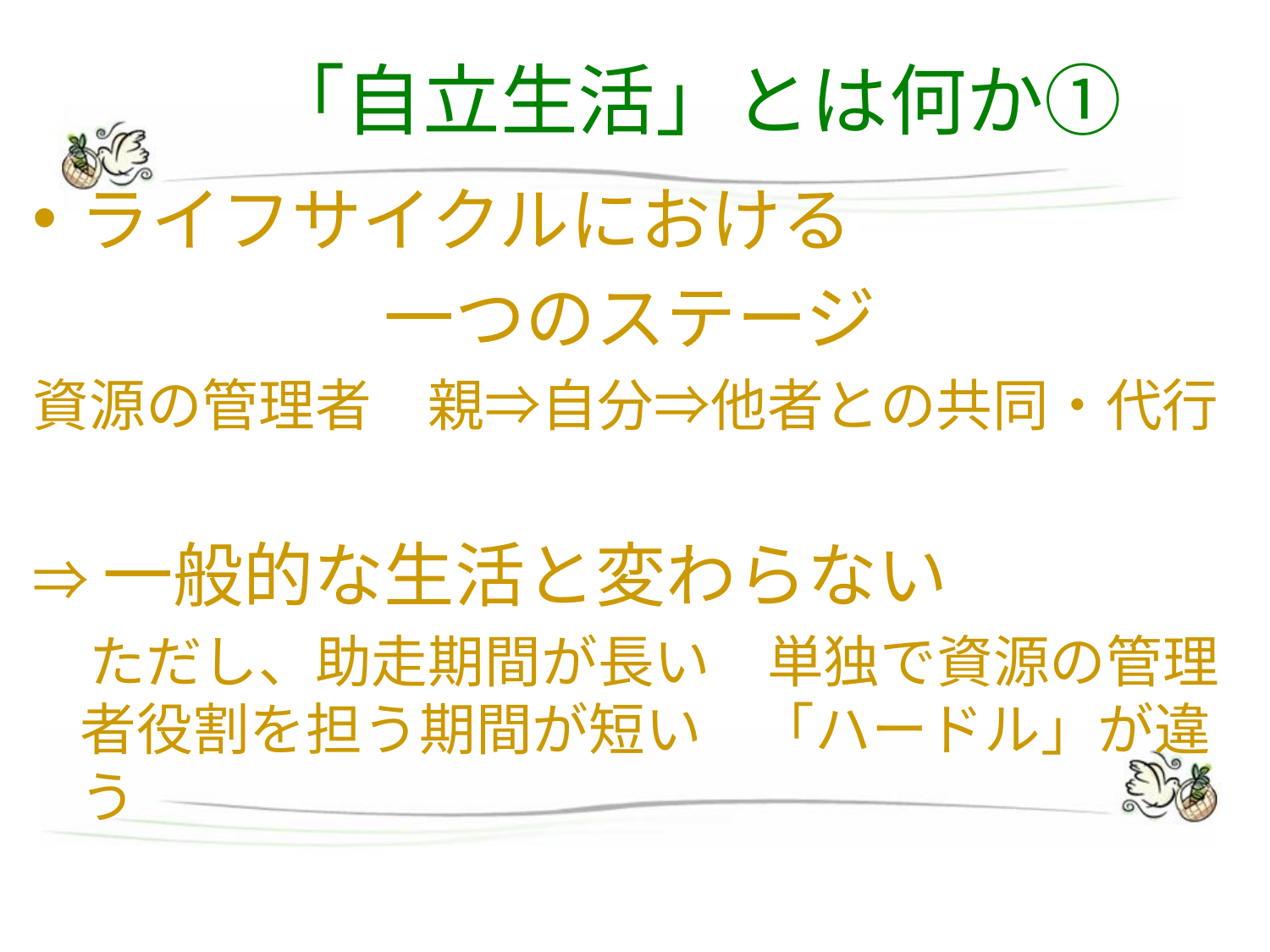

# 「自立生活」とは何か①
ライフサイクルにおける
一つのステージ
資源の管理者　親⇒自分⇒他者との共同・代行

⇒一般的な生活と変わらない
　ただし、助走期間が長い　単独で資源の管理者役割を担う期間が短い　「ハードル」が違う